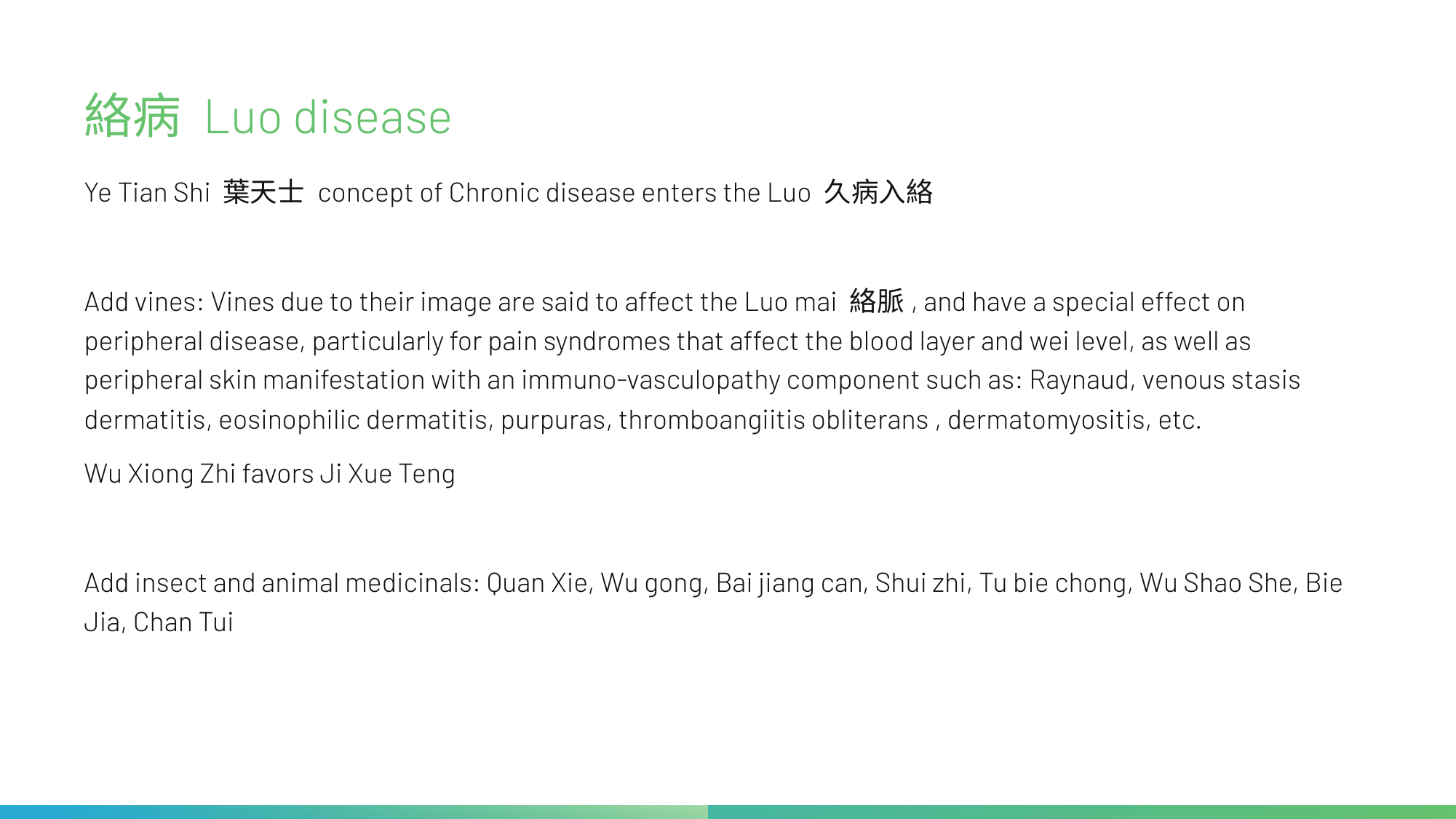

# 絡病 Luo disease
Ye Tian Shi 葉天士 concept of Chronic disease enters the Luo 久病入絡

Add vines: Vines due to their image are said to affect the Luo mai 絡脈, and have a special effect on peripheral disease, particularly for pain syndromes that affect the blood layer and wei level, as well as peripheral skin manifestation with an immuno-vasculopathy component such as: Raynaud, venous stasis dermatitis, eosinophilic dermatitis, purpuras, thromboangiitis obliterans , dermatomyositis, etc.
Wu Xiong Zhi favors Ji Xue Teng

Add insect and animal medicinals: Quan Xie, Wu gong, Bai jiang can, Shui zhi, Tu bie chong, Wu Shao She, Bie Jia, Chan Tui